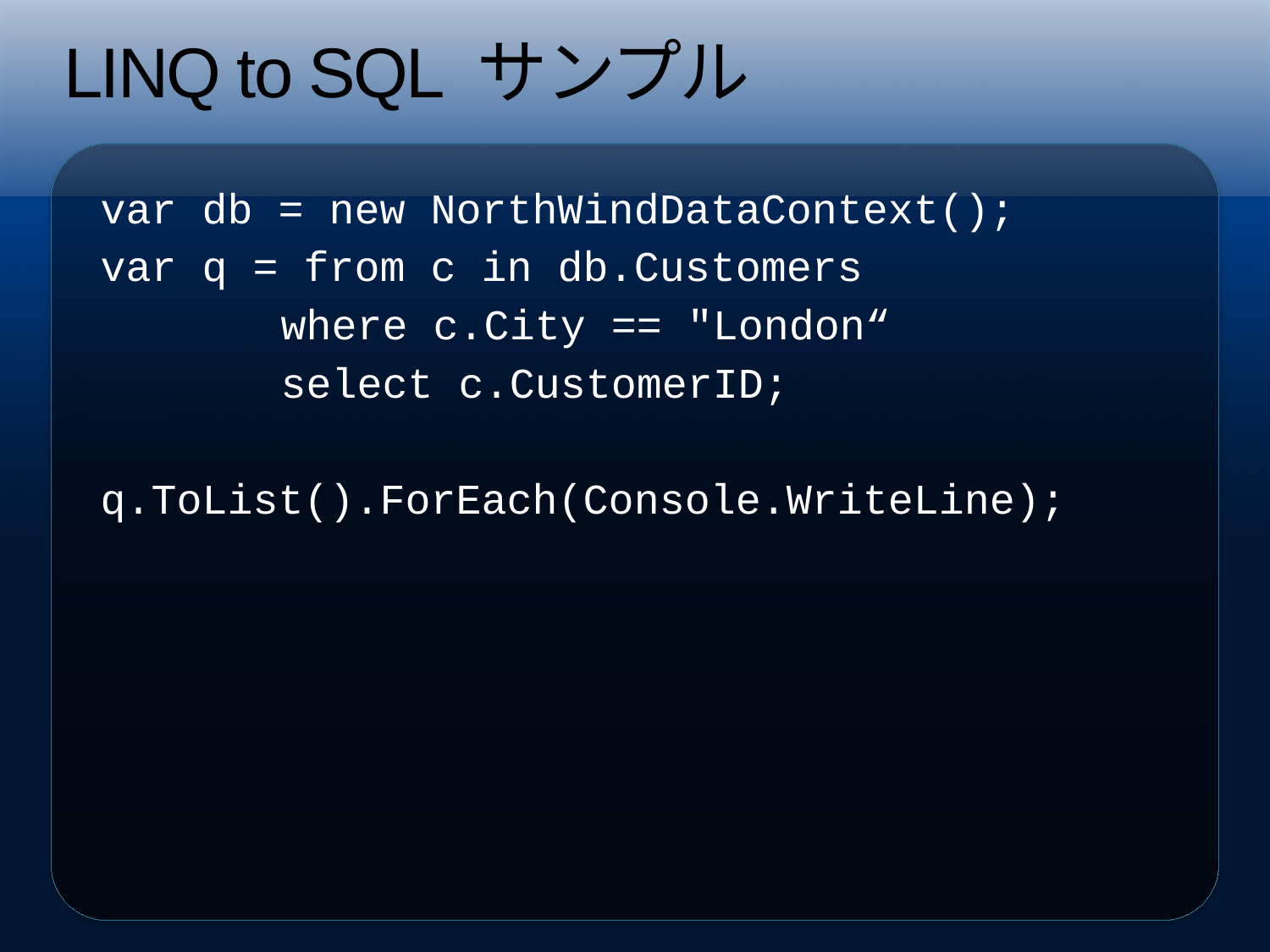

# LINQ to SQL サンプル

var db = new NorthWindDataContext();
var q = from c in db.Customers
		where c.City == "London“
		select c.CustomerID;

q.ToList().ForEach(Console.WriteLine);